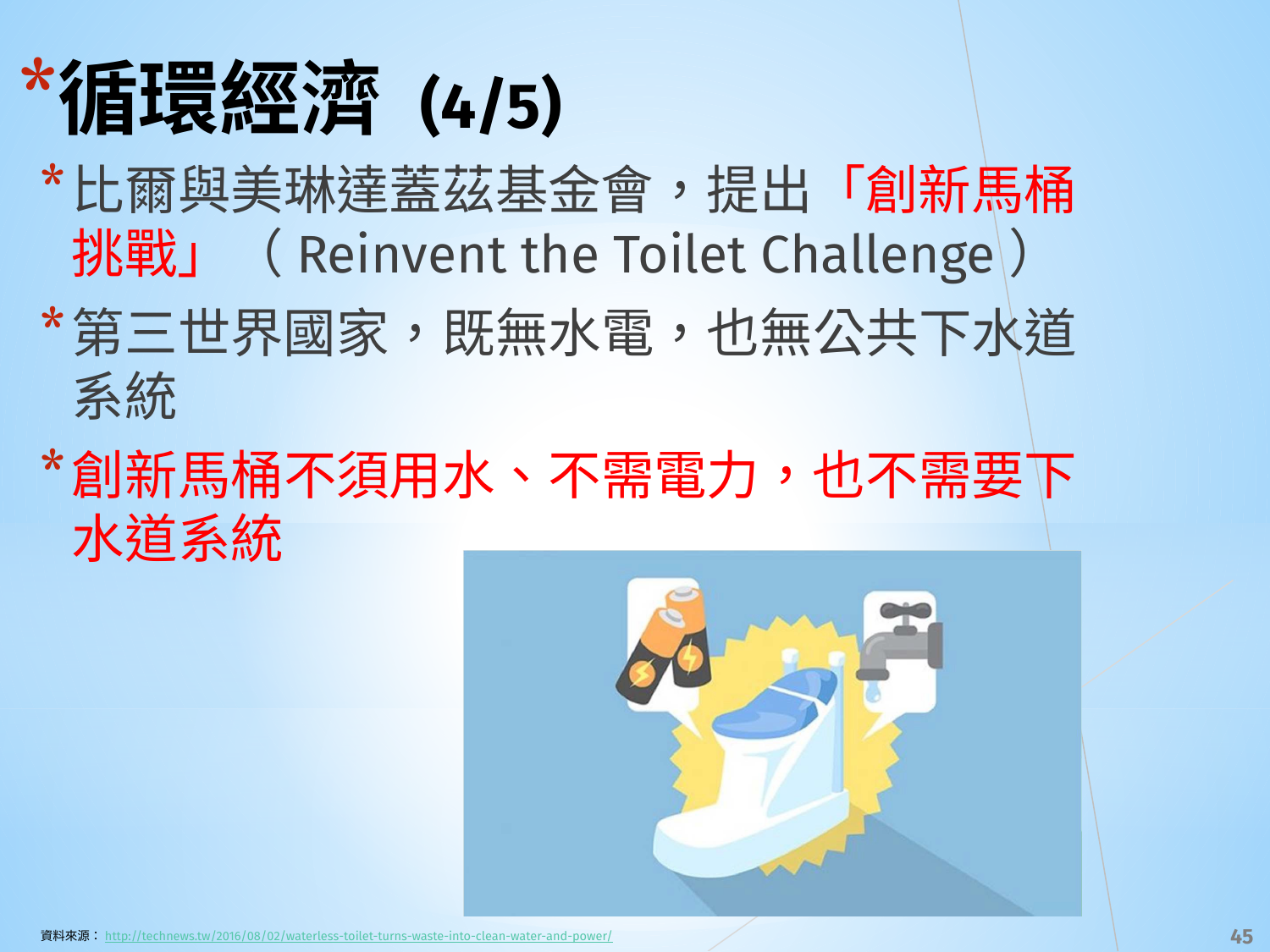

# 循環經濟 (4/5)
比爾與美琳達蓋茲基金會，提出「創新馬桶 挑戰」（Reinvent the Toilet Challenge）
第三世界國家，既無水電，也無公共下水道系統
創新馬桶不須用水、不需電力，也不需要下水道系統

45
資料來源：http://technews.tw/2016/08/02/waterless-toilet-turns-waste-into-clean-water-and-power/